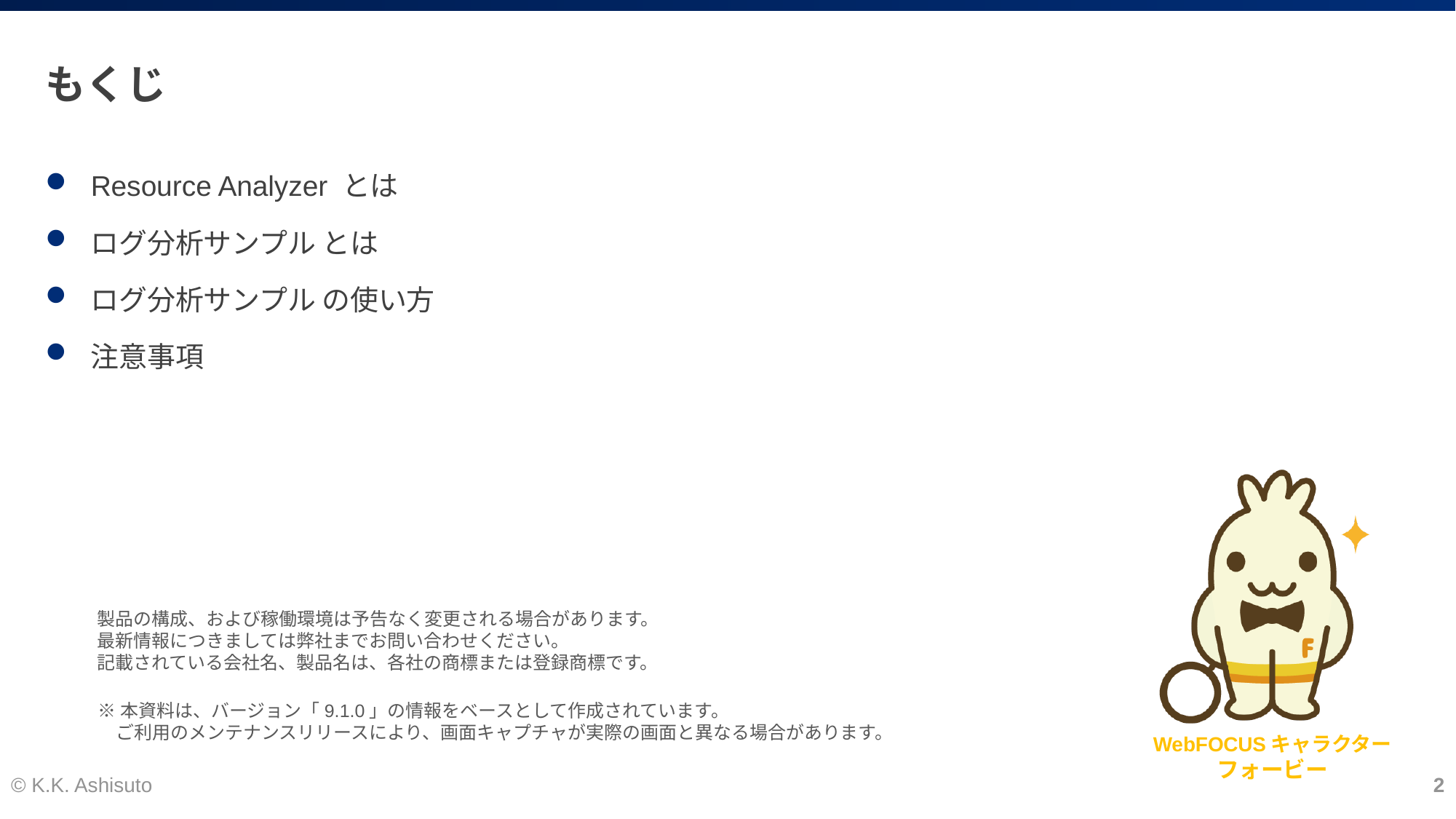

# もくじ
Resource Analyzer とは
ログ分析サンプル とは
ログ分析サンプル の使い方
注意事項
© K.K. Ashisuto
2